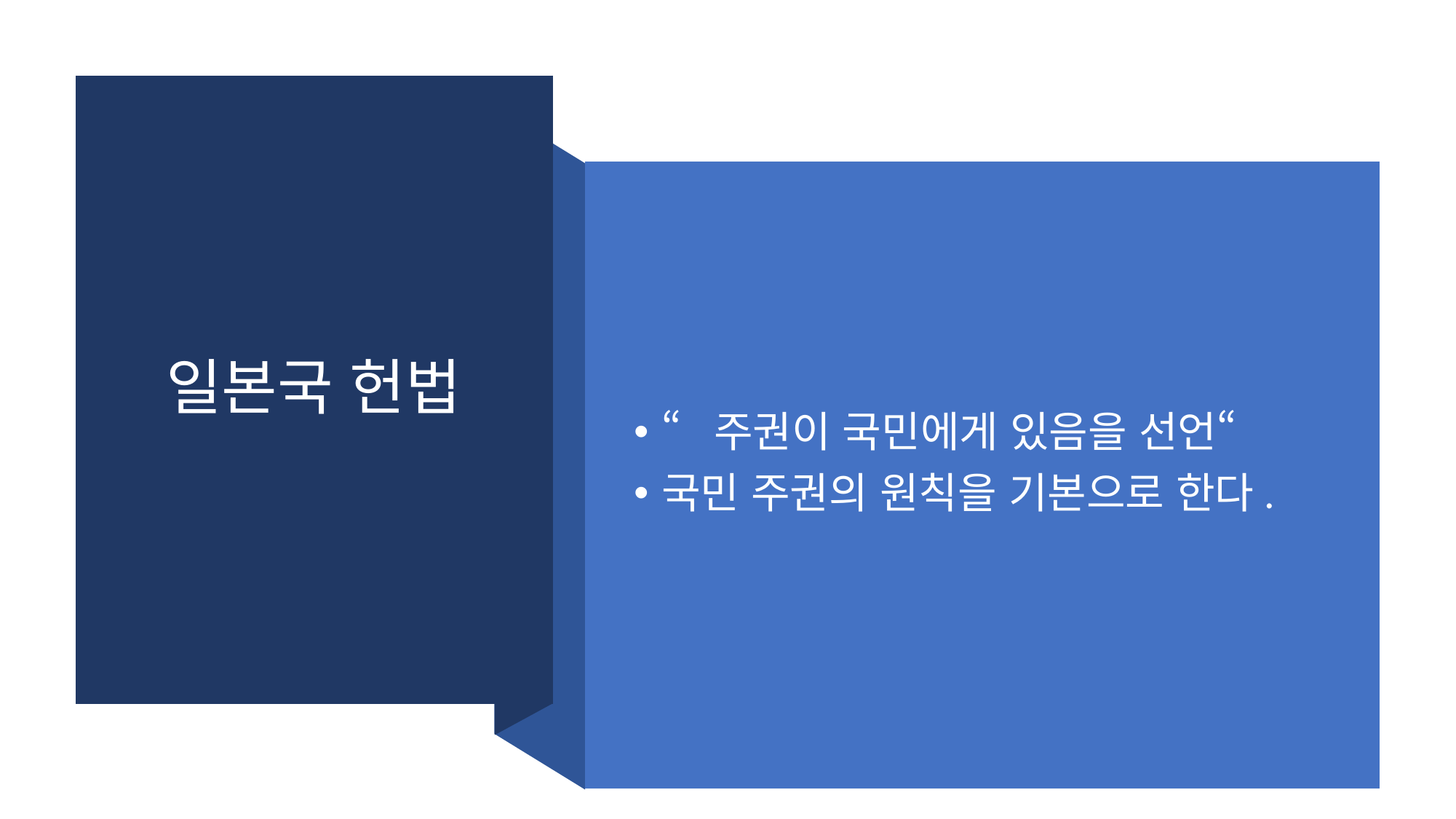

# 일본국 헌법

“주권이 국민에게 있음을 선언“
국민 주권의 원칙을 기본으로 한다.